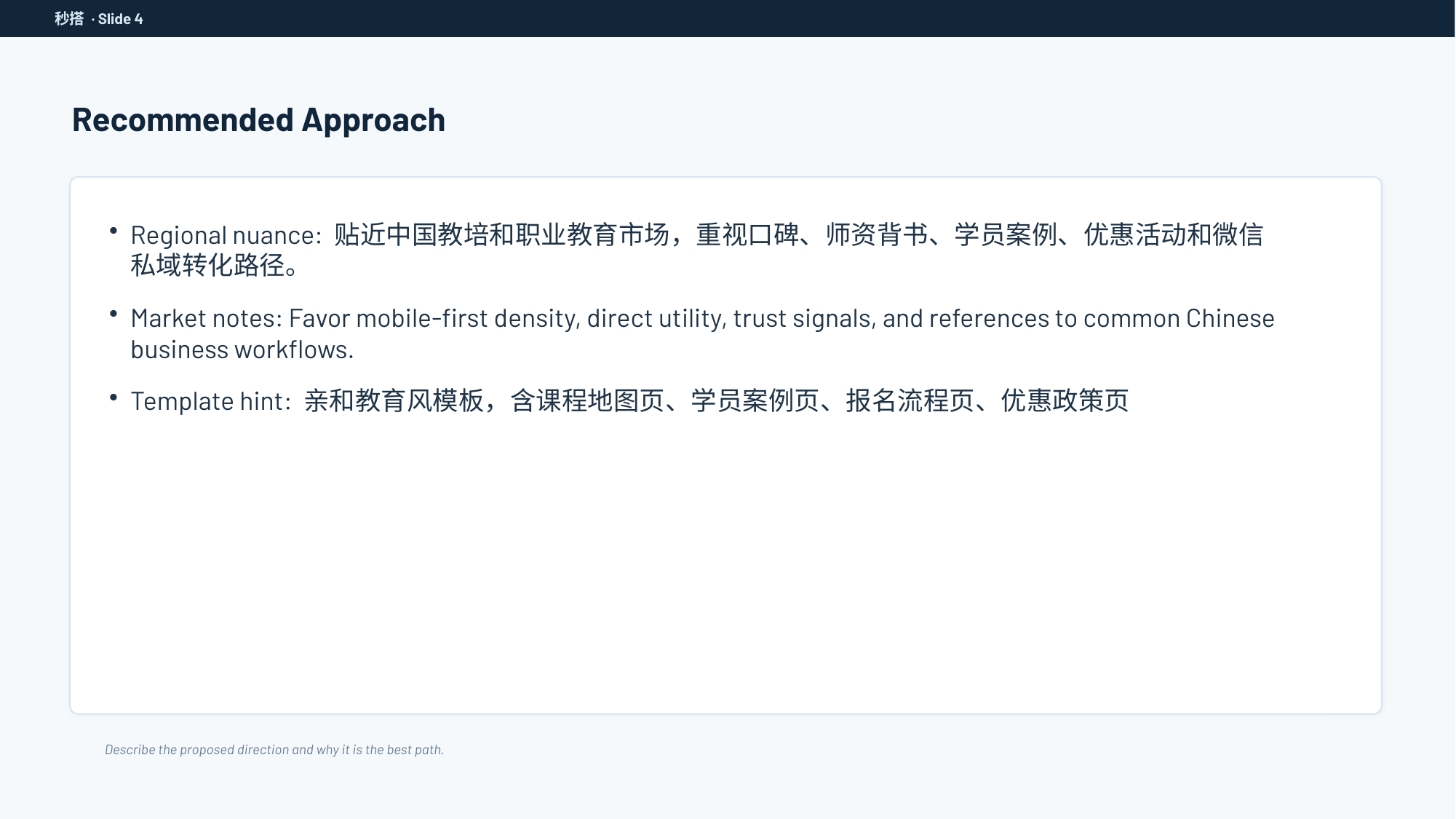

秒搭 · Slide 4
Recommended Approach

Regional nuance: 贴近中国教培和职业教育市场，重视口碑、师资背书、学员案例、优惠活动和微信私域转化路径。
Market notes: Favor mobile-first density, direct utility, trust signals, and references to common Chinese business workflows.
Template hint: 亲和教育风模板，含课程地图页、学员案例页、报名流程页、优惠政策页
Describe the proposed direction and why it is the best path.